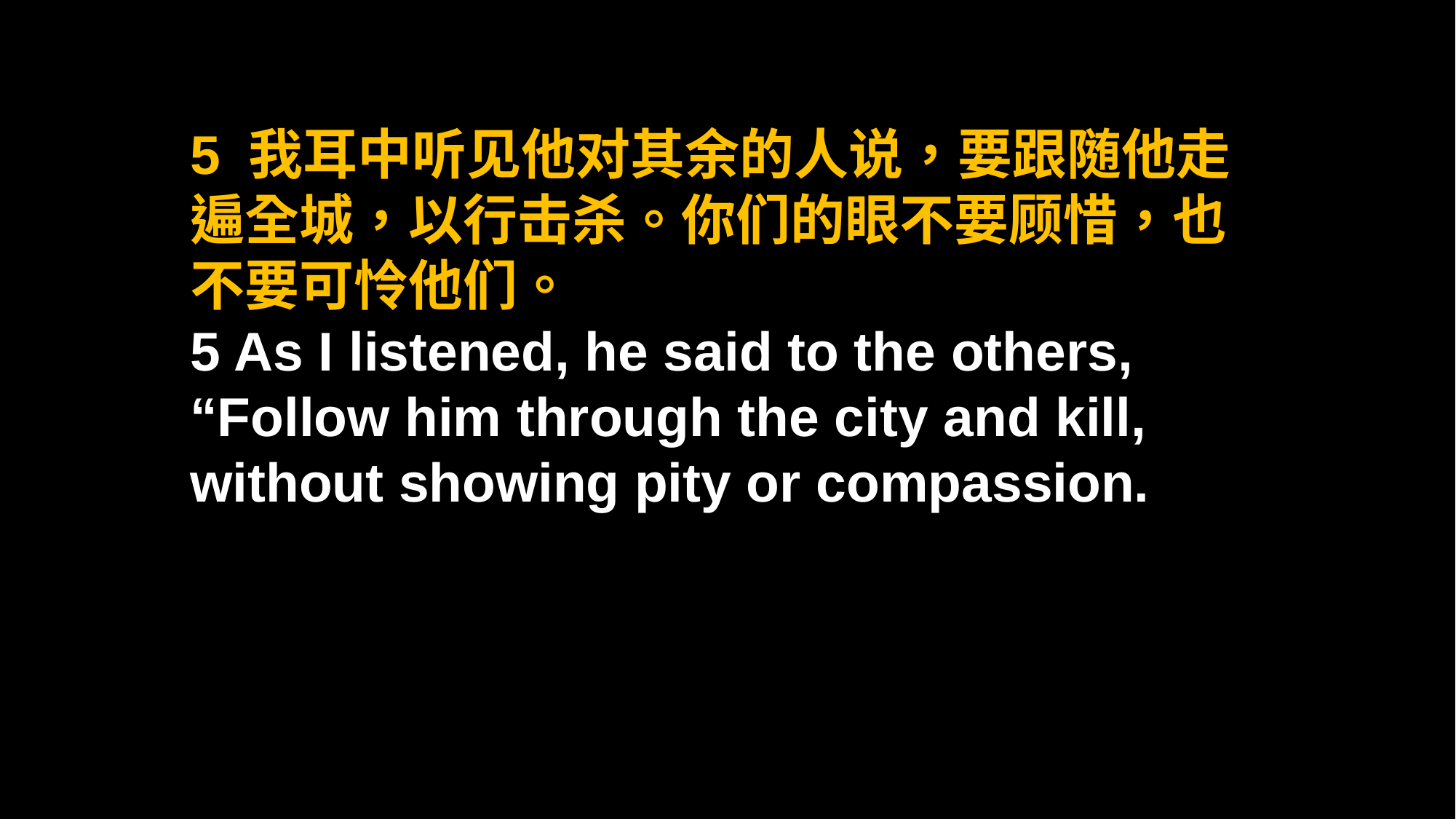

5 我耳中听见他对其余的人说，要跟随他走遍全城，以行击杀。你们的眼不要顾惜，也不要可怜他们。
5 As I listened, he said to the others, “Follow him through the city and kill, without showing pity or compassion.